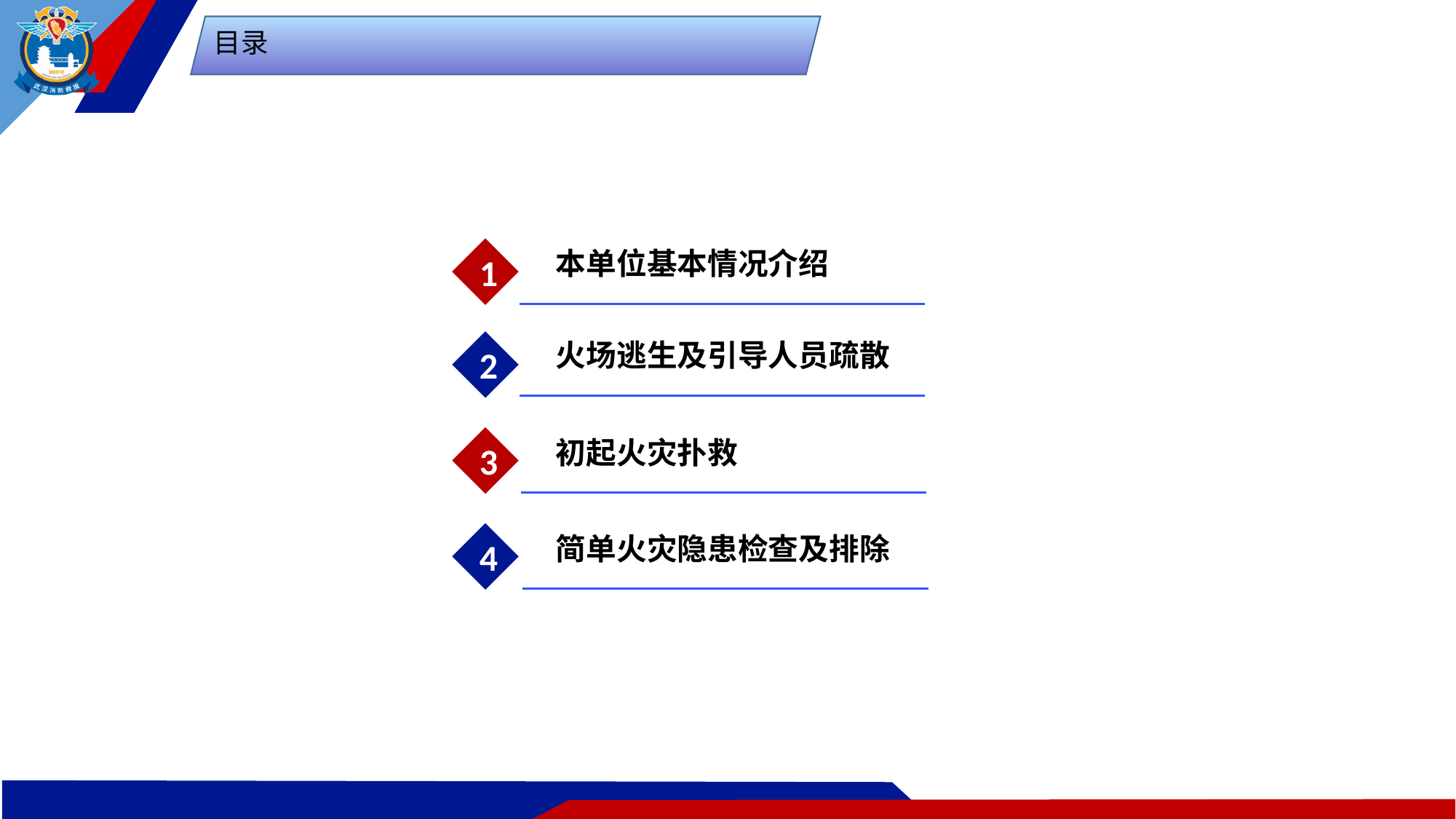

目录
1
本单位基本情况介绍
火场逃生及引导人员疏散
2
3
初起火灾扑救
4
简单火灾隐患检查及排除